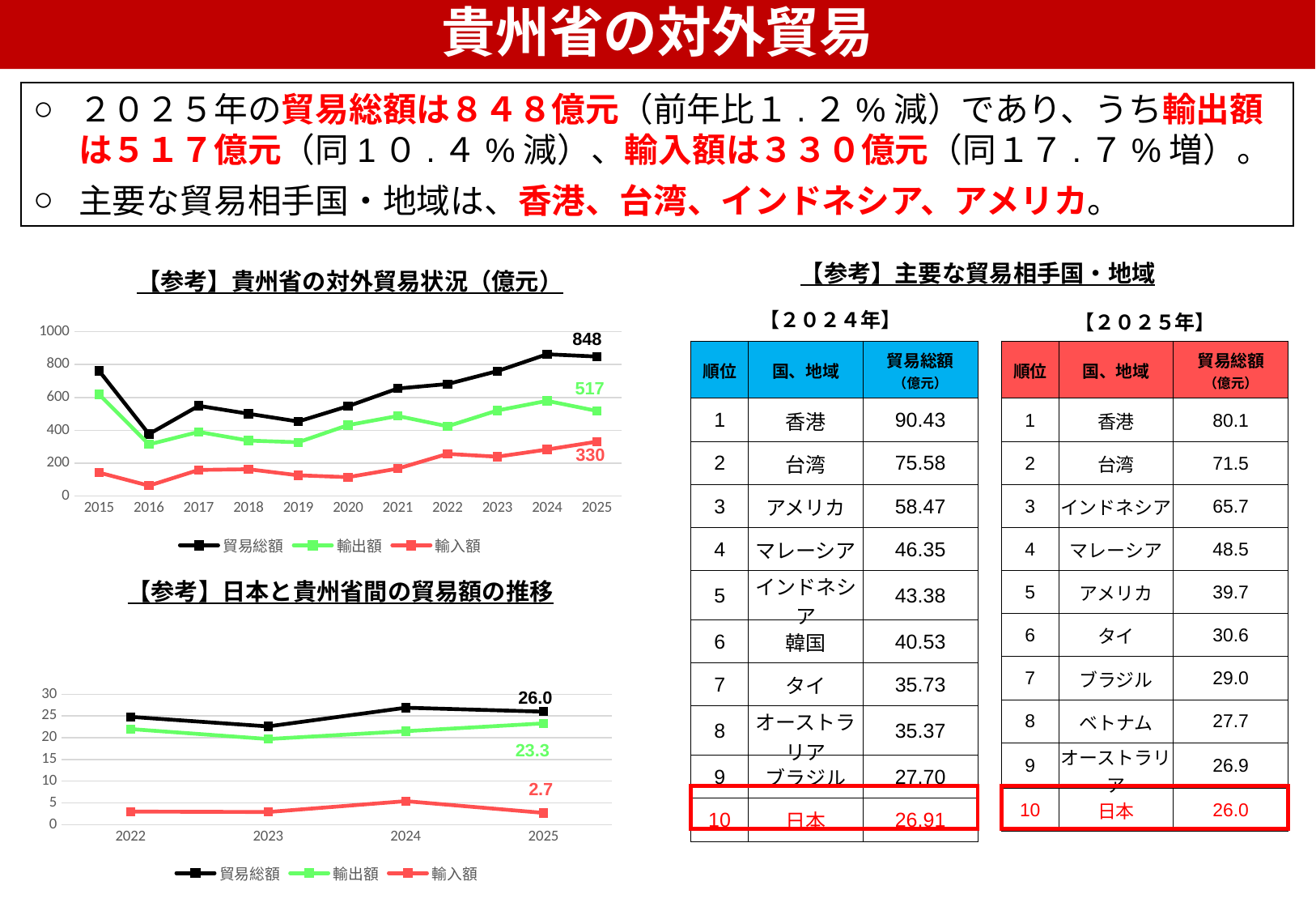

貴州省の対外貿易
２０２５年の貿易総額は８４８億元（前年比１.２%減）であり、うち輸出額は５１７億元（同1０.４%減）、輸入額は３３０億元（同１７.７%増）。
主要な貿易相手国・地域は、香港、台湾、インドネシア、アメリカ。

【参考】主要な貿易相手国・地域
【参考】貴州省の対外貿易状況（億元）
【２０２４年】
【２０２５年】

### Chart

| Category | 貿易総額 | 輸出額 | 輸入額 |
|---|---|---|---|
| 2015 | 761.22 | 618.56 | 142.66 |
| 2016 | 377.16 | 314.0 | 63.16 |
| 2017 | 549.03 | 390.17 | 158.86 |
| 2018 | 500.77 | 337.44 | 163.33 |
| 2019 | 453.57 | 327.14 | 126.43 |
| 2020 | 546.52 | 431.65 | 114.87 |
| 2021 | 654.16 | 487.11 | 167.05 |
| 2022 | 681.1534 | 424.6896 | 256.4638 |
| 2023 | 759.79 | 520.53 | 239.26 |
| 2024 | 862.4 | 579.3 | 283.1 |
| 2025 | 848.36 | 517.74 | 330.62 |
848
| 順位 | 国、地域 | 貿易総額 （億元） |
| --- | --- | --- |
| 1 | 香港 | 90.43 |
| 2 | 台湾 | 75.58 |
| 3 | アメリカ | 58.47 |
| 4 | マレーシア | 46.35 |
| 5 | インドネシア | 43.38 |
| 6 | 韓国 | 40.53 |
| 7 | タイ | 35.73 |
| 8 | オーストラリア | 35.37 |
| 9 | ブラジル | 27.70 |
| 10 | 日本 | 26.91 |
| 順位 | 国、地域 | 貿易総額 （億元） |
| --- | --- | --- |
| 1 | 香港 | 80.1 |
| 2 | 台湾 | 71.5 |
| 3 | インドネシア | 65.7 |
| 4 | マレーシア | 48.5 |
| 5 | アメリカ | 39.7 |
| 6 | タイ | 30.6 |
| 7 | ブラジル | 29.0 |
| 8 | ベトナム | 27.7 |
| 9 | オーストラリア | 26.9 |
| 10 | 日本 | 26.0 |
517
330
【参考】日本と貴州省間の貿易額の推移
26.0

### Chart

| Category | 貿易総額 | 輸出額 | 輸入額 |
|---|---|---|---|
| 2022 | 24.8 | 22.0 | 3.0 |
| 2023 | 22.6 | 19.7 | 2.9 |
| 2024 | 26.9 | 21.5 | 5.4 |
| 2025 | 26.0 | 23.3 | 2.7 |
23.3
2.7